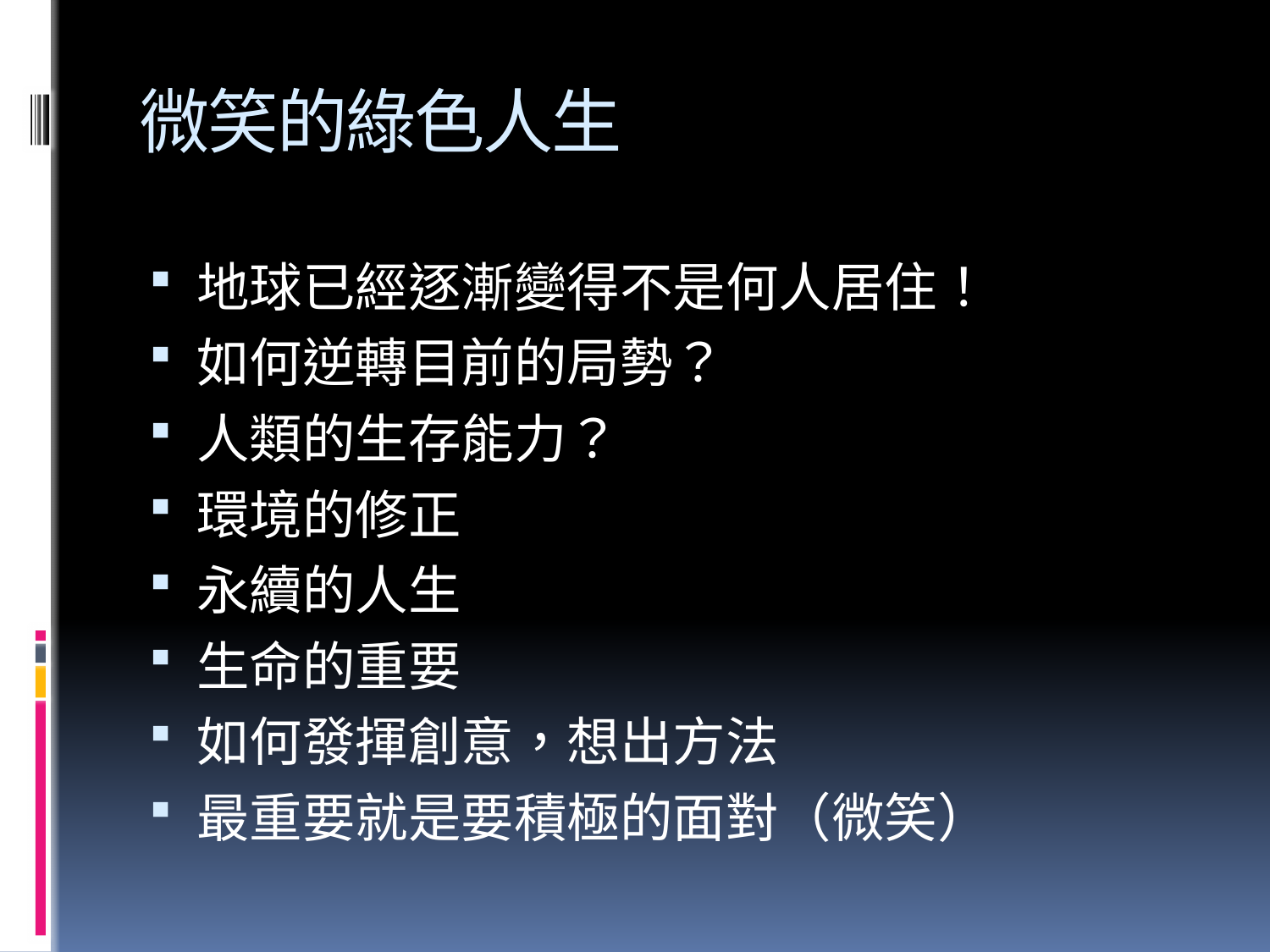

# 微笑的綠色人生
地球已經逐漸變得不是何人居住！
如何逆轉目前的局勢？
人類的生存能力？
環境的修正
永續的人生
生命的重要
如何發揮創意，想出方法
最重要就是要積極的面對（微笑）